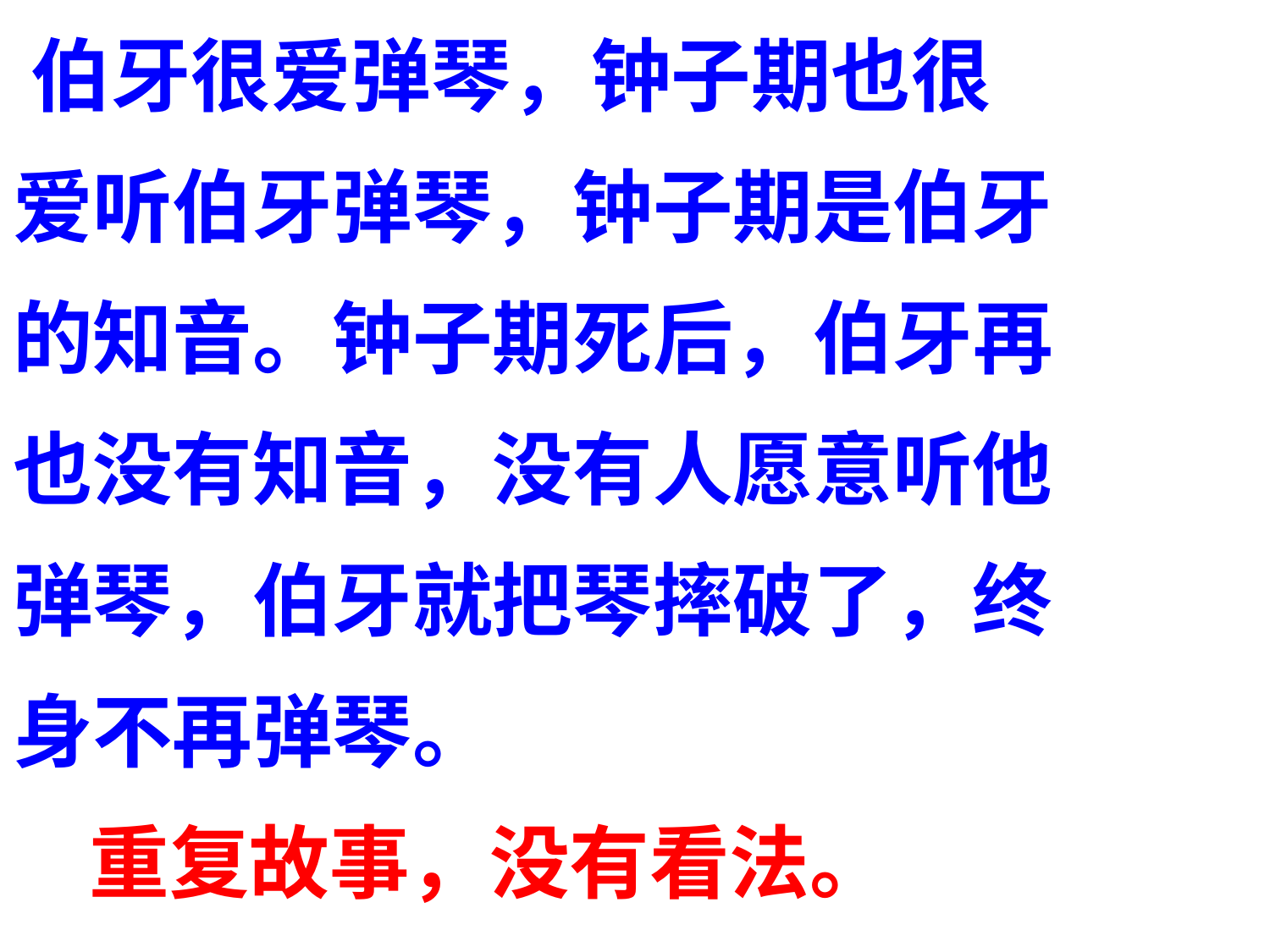

伯牙很爱弹琴，钟子期也很
爱听伯牙弹琴，钟子期是伯牙
的知音。钟子期死后，伯牙再
也没有知音，没有人愿意听他
弹琴，伯牙就把琴摔破了，终
身不再弹琴。
    重复故事，没有看法。